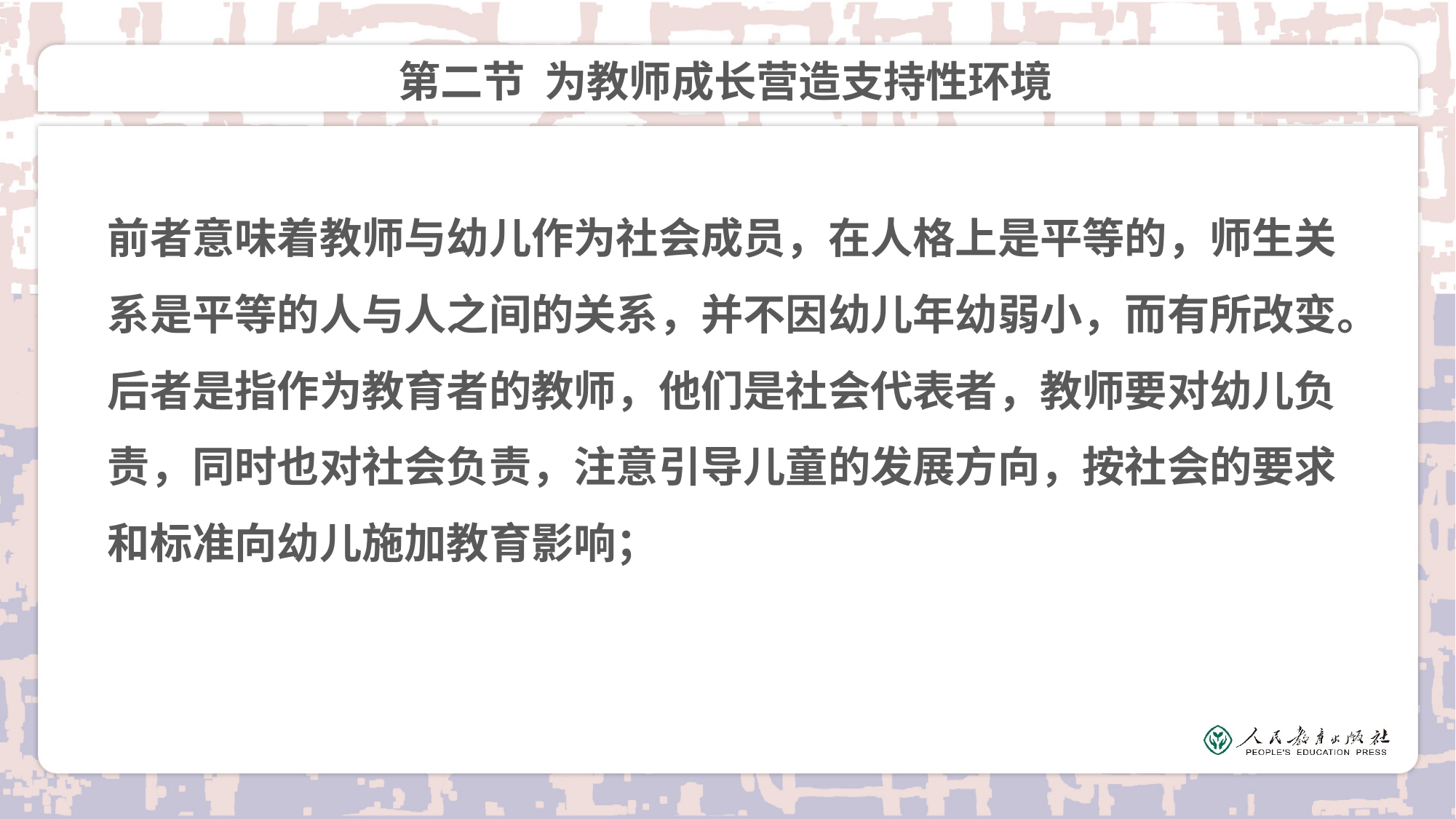

# 第二节  为教师成长营造支持性环境
前者意味着教师与幼儿作为社会成员，在人格上是平等的，师生关系是平等的人与人之间的关系，并不因幼儿年幼弱小，而有所改变。后者是指作为教育者的教师，他们是社会代表者，教师要对幼儿负责，同时也对社会负责，注意引导儿童的发展方向，按社会的要求和标准向幼儿施加教育影响；